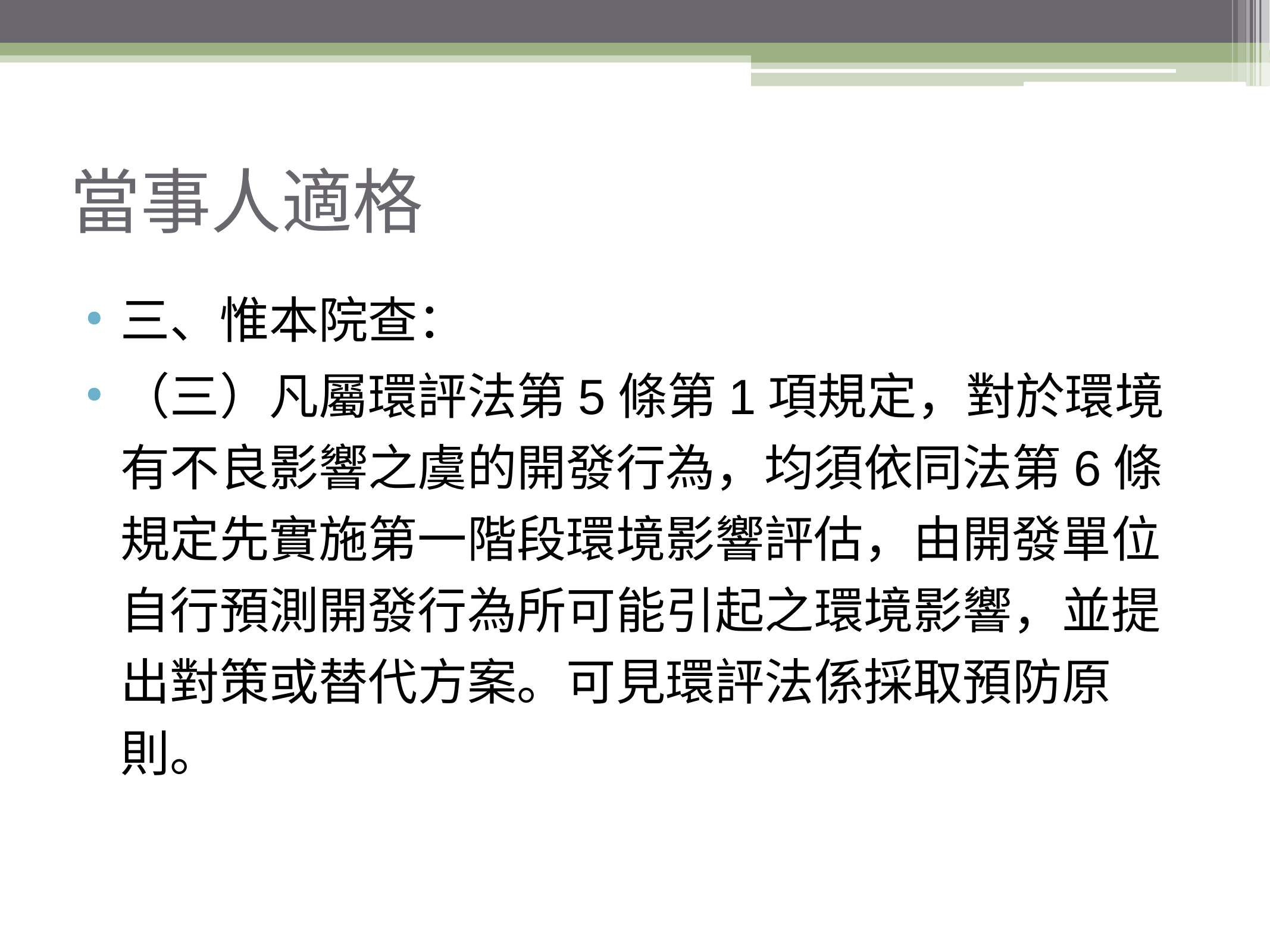

# 當事人適格
三、惟本院查：
（三）凡屬環評法第5條第1項規定，對於環境有不良影響之虞的開發行為，均須依同法第6條規定先實施第一階段環境影響評估，由開發單位自行預測開發行為所可能引起之環境影響，並提出對策或替代方案。可見環評法係採取預防原則。